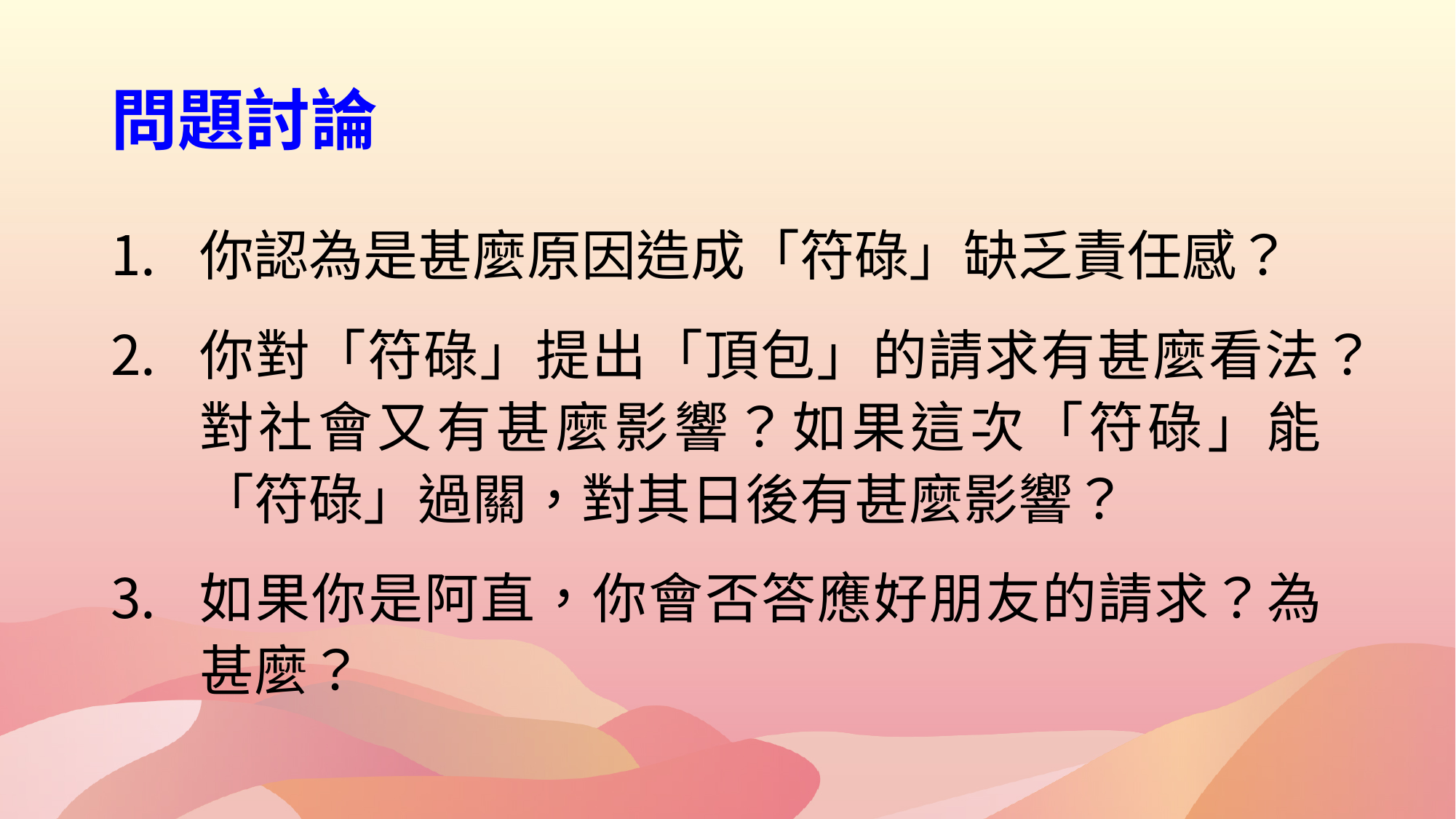

# 問題討論
你認為是甚麼原因造成「符碌」缺乏責任感？
你對「符碌」提出「頂包」的請求有甚麼看法？對社會又有甚麼影響？如果這次「符碌」能「符碌」過關，對其日後有甚麼影響？
如果你是阿直，你會否答應好朋友的請求？為甚麼？